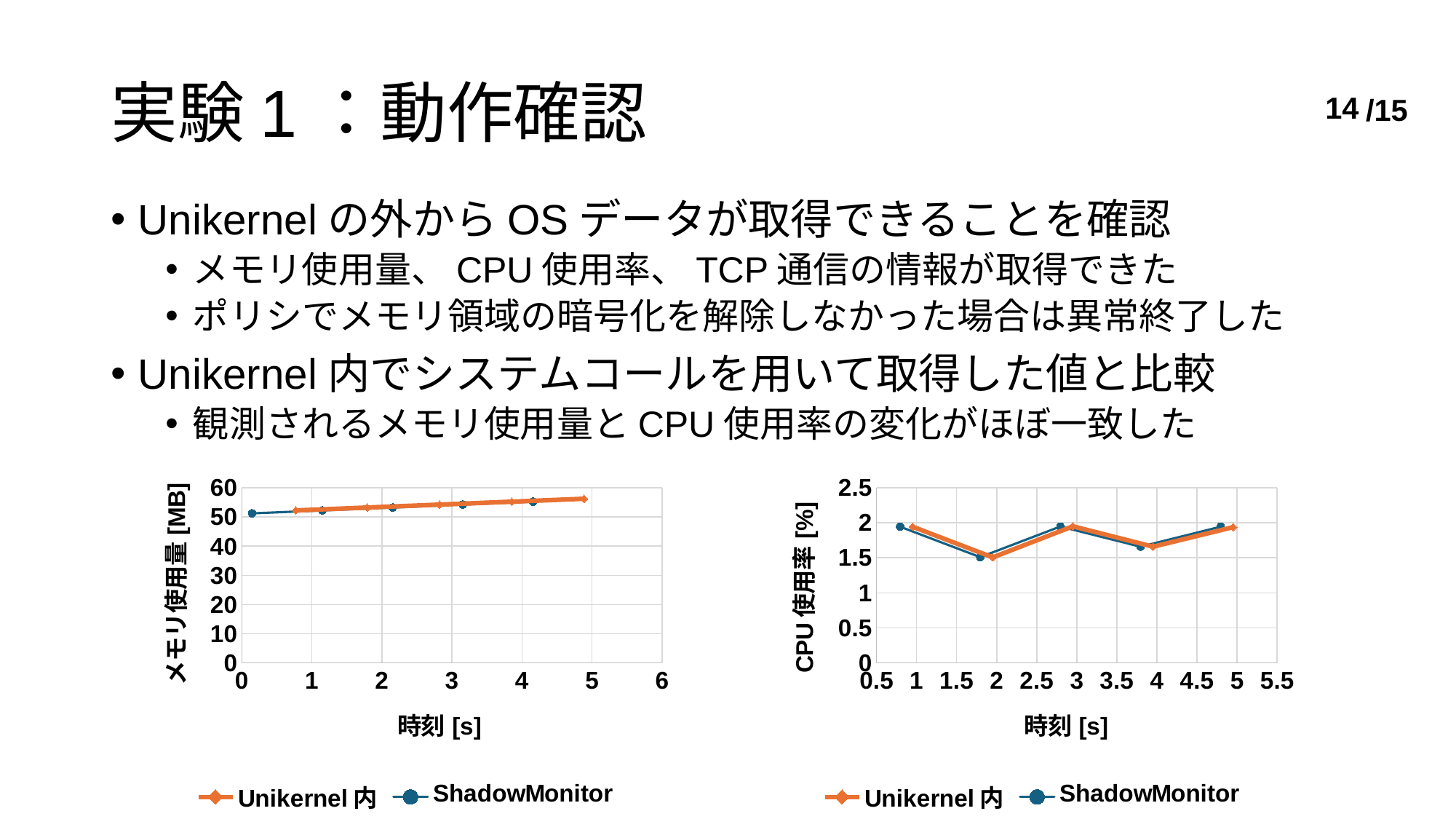

# 実験1：動作確認
14
Unikernelの外からOSデータが取得できることを確認
メモリ使用量、CPU使用率、TCP通信の情報が取得できた
ポリシでメモリ領域の暗号化を解除しなかった場合は異常終了した
Unikernel内でシステムコールを用いて取得した値と比較
観測されるメモリ使用量とCPU使用率の変化がほぼ一致した

### Chart

| Category |  |  |
|---|---|---|

### Chart

| Category | Unikernel内 | ShadowMonitor |
|---|---|---|